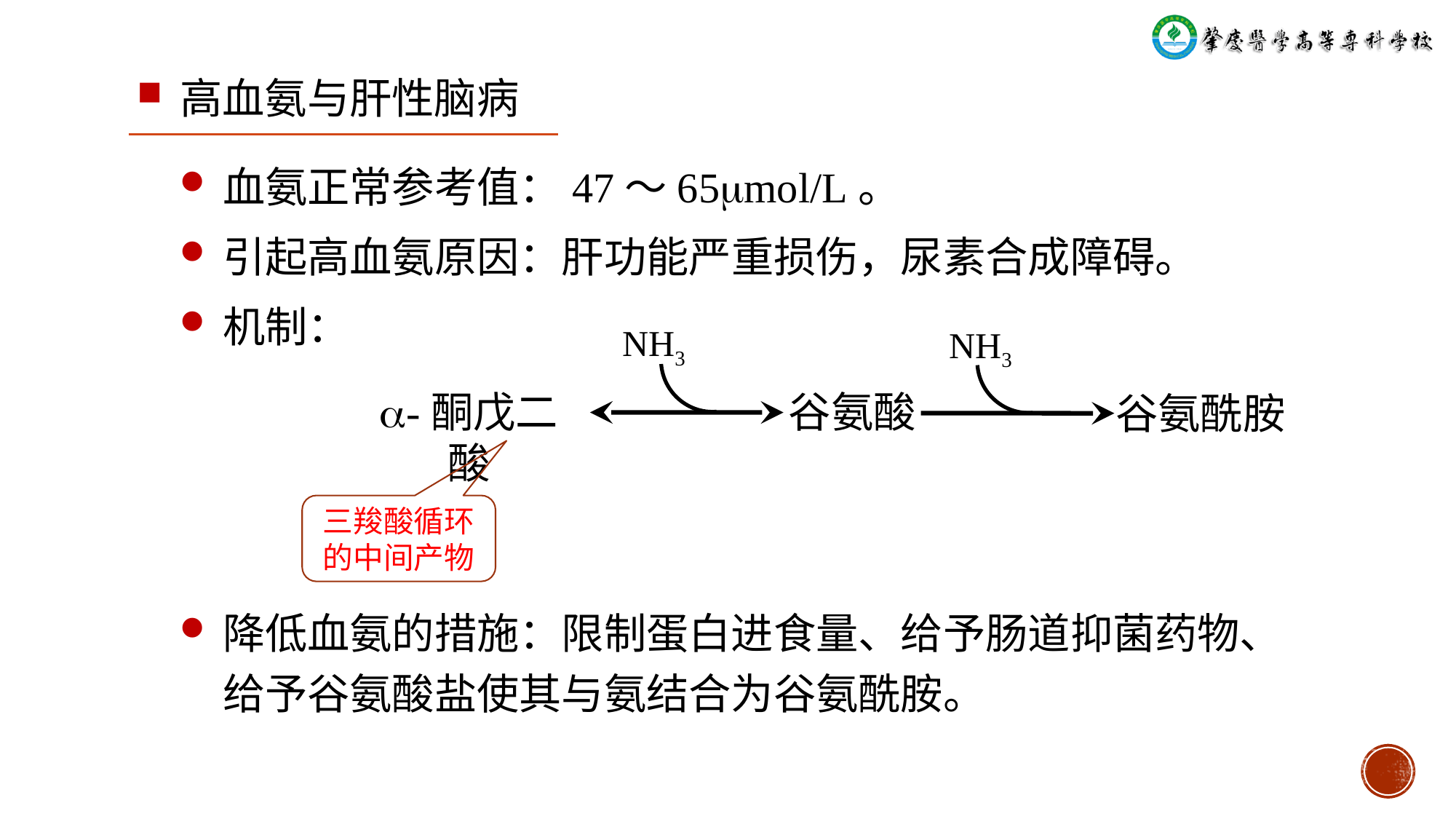

高血氨与肝性脑病
血氨正常参考值：47～65μmol/L。
引起高血氨原因：肝功能严重损伤，尿素合成障碍。
机制：
NH3
NH3

α-酮戊二酸
谷氨酸
谷氨酰胺

三羧酸循环的中间产物
降低血氨的措施：限制蛋白进食量、给予肠道抑菌药物、给予谷氨酸盐使其与氨结合为谷氨酰胺。